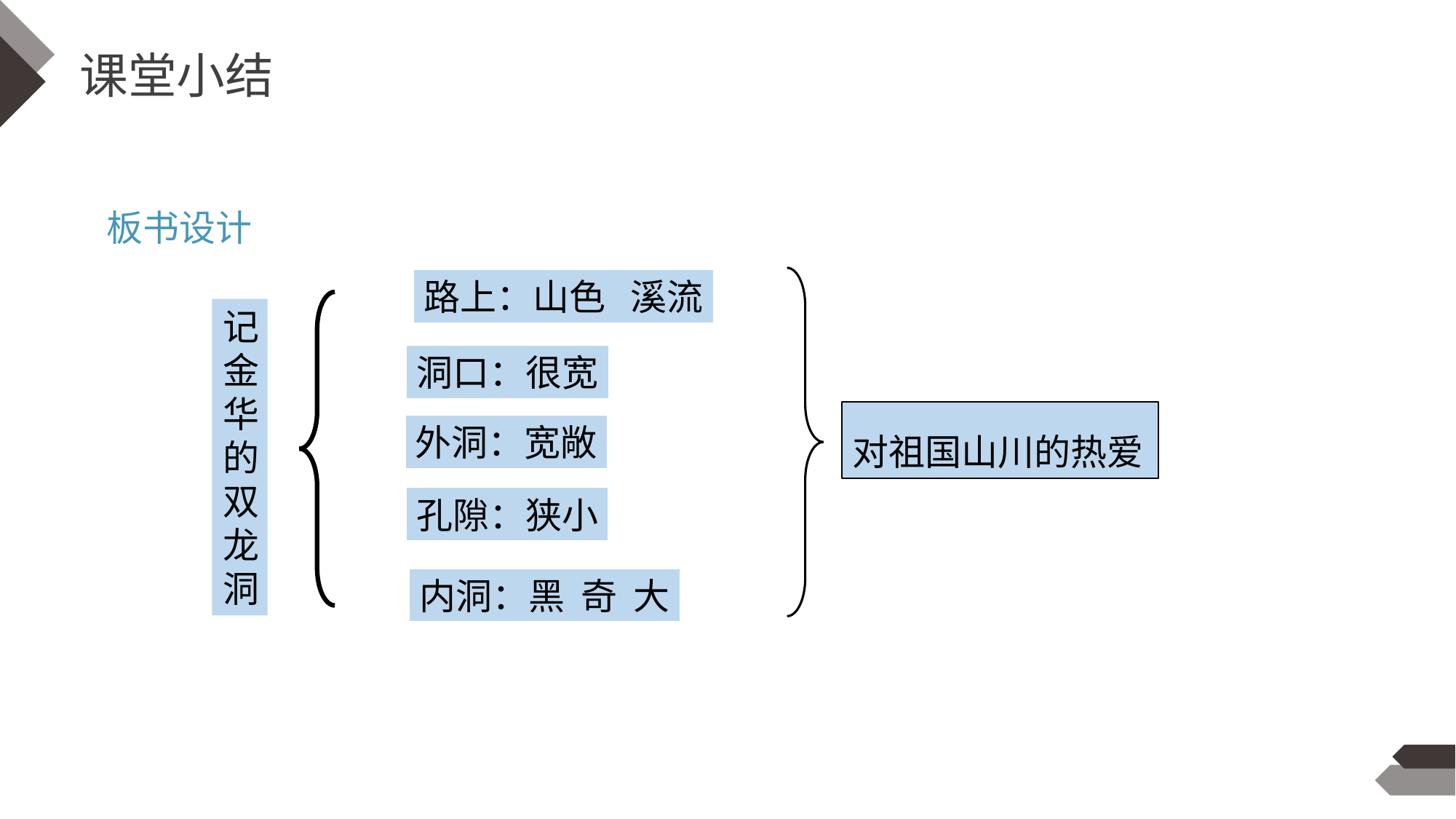

课堂小结
板书设计

路上：山色   溪流

记金华的双龙洞
洞口：很宽
对祖国山川的热爱
外洞：宽敞
孔隙：狭小
内洞：黑  奇  大